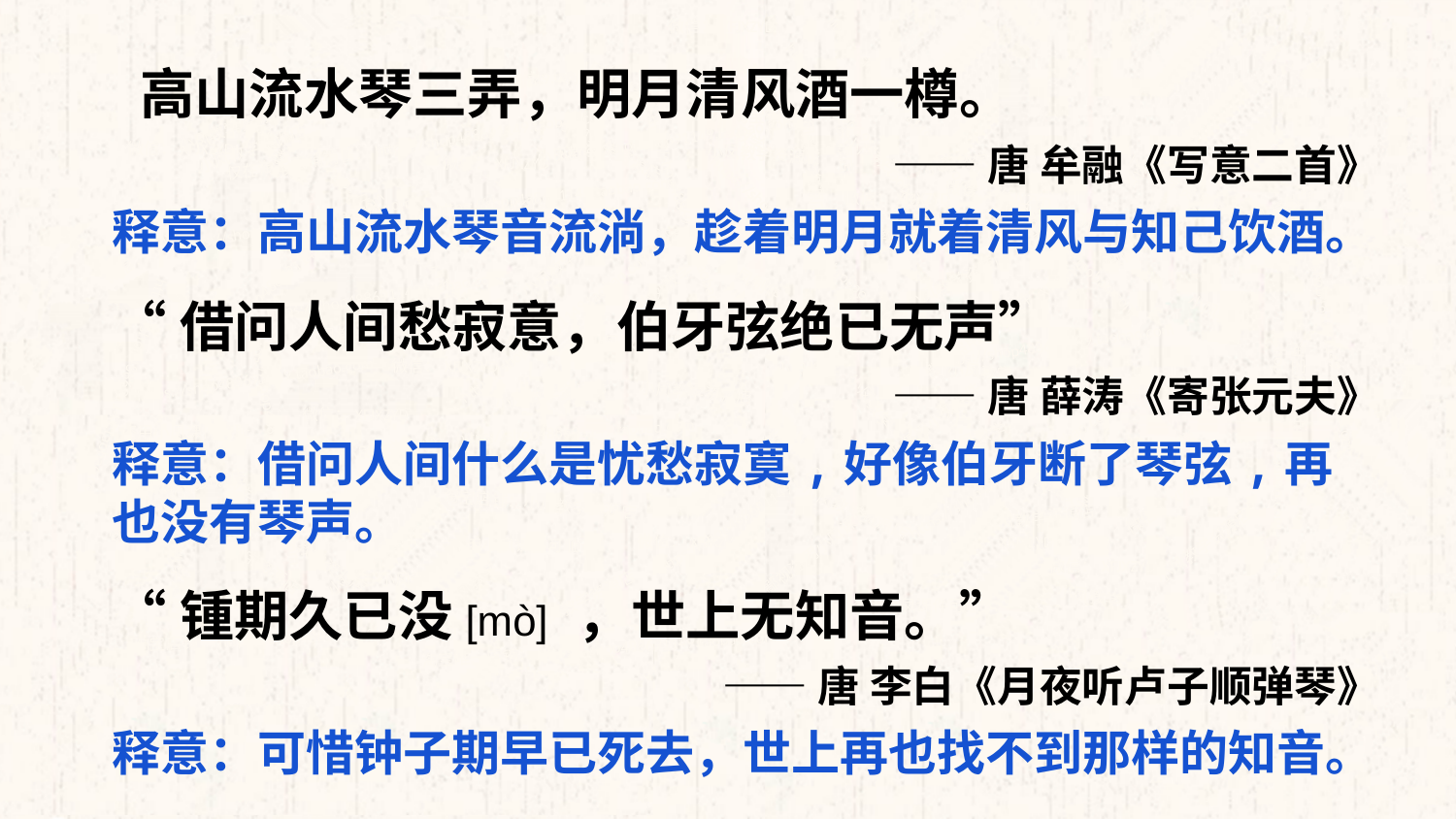

高山流水琴三弄，明月清风酒一樽。
——唐 牟融《写意二首》
释意：高山流水琴音流淌，趁着明月就着清风与知己饮酒。
“借问人间愁寂意，伯牙弦绝已无声”
——唐 薛涛《寄张元夫》
释意：借问人间什么是忧愁寂寞,好像伯牙断了琴弦,再也没有琴声。
“锺期久已没[mò] ，世上无知音。”
——唐 李白《月夜听卢子顺弹琴》
释意：可惜钟子期早已死去，世上再也找不到那样的知音。